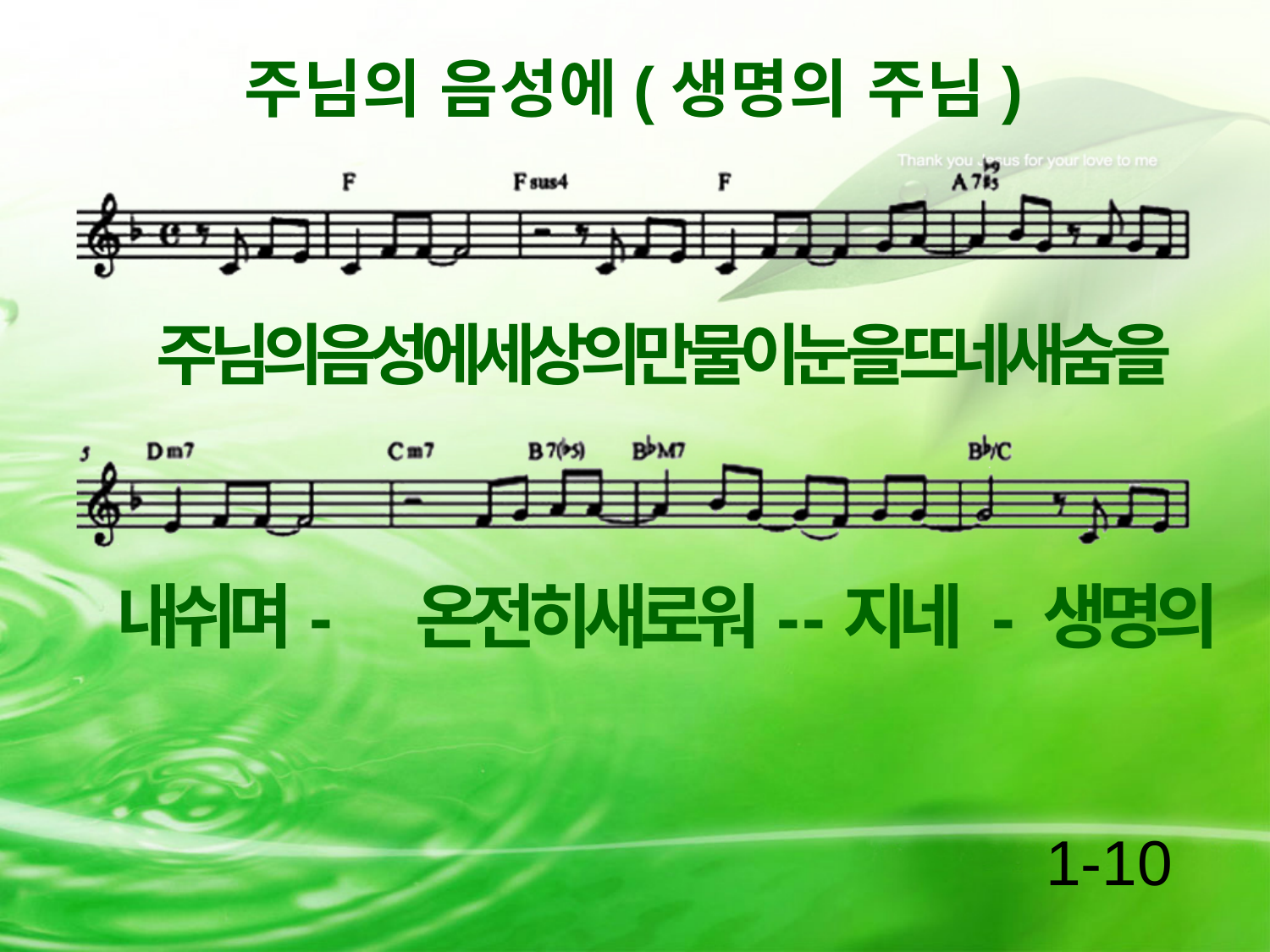

주님의 음성에(생명의 주님)
주님의음성에세상의만물이눈을뜨네새숨을
내쉬며-      온전히새로워- -지네 - 생명의
1-10